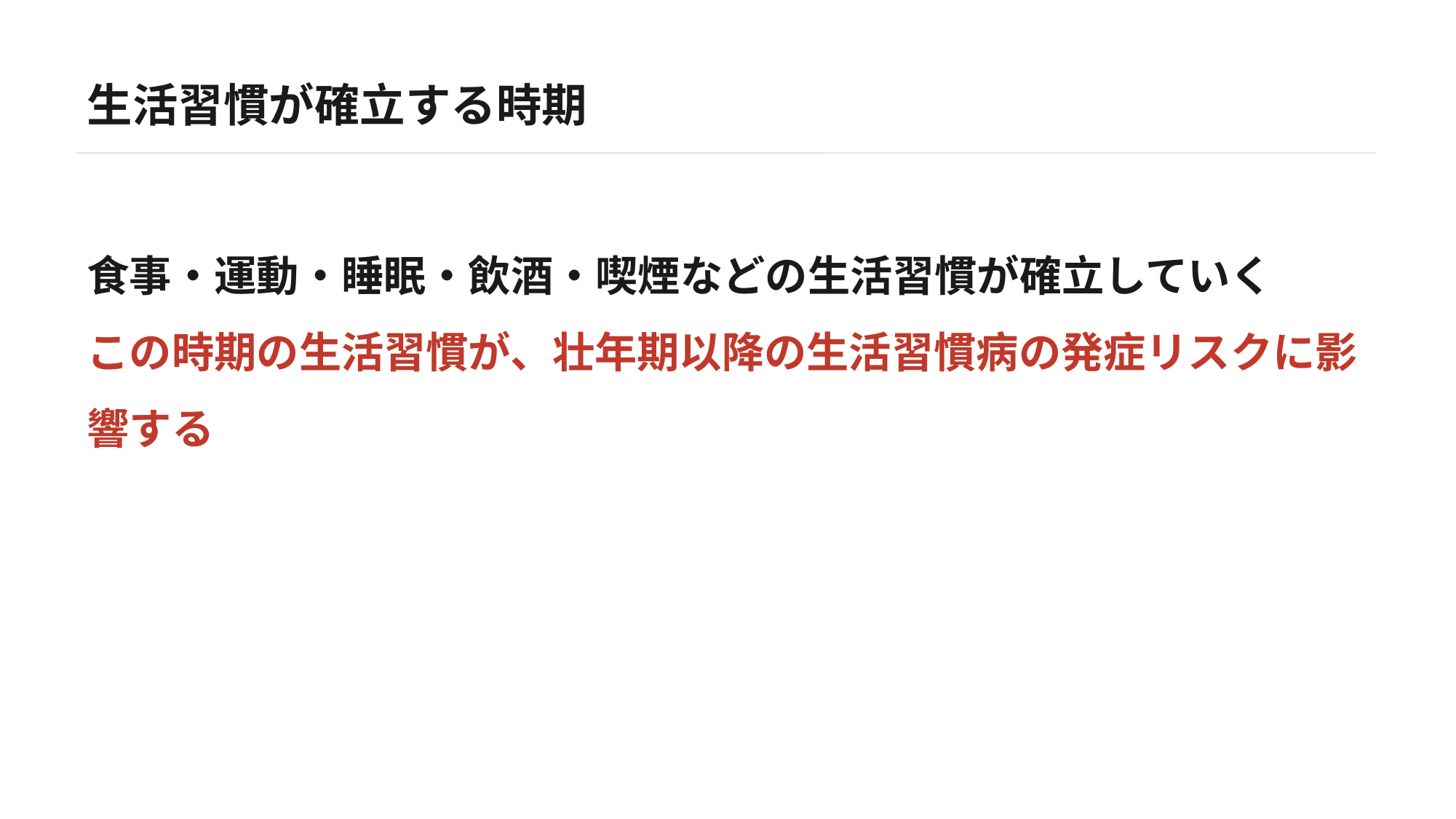

生活習慣が確立する時期

食事・運動・睡眠・飲酒・喫煙などの生活習慣が確立していく
この時期の生活習慣が、壮年期以降の生活習慣病の発症リスクに影響する